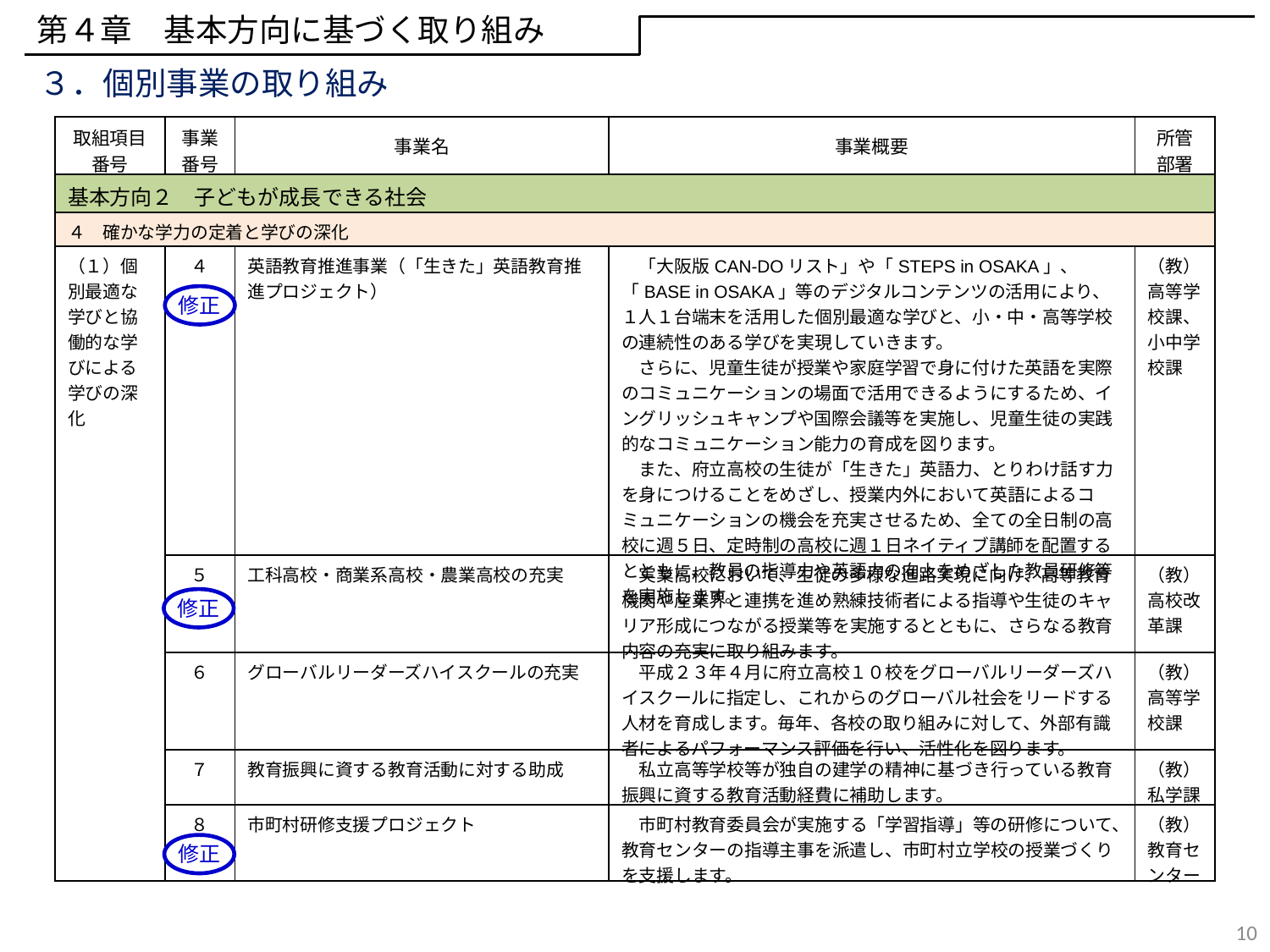

第４章　基本方向に基づく取り組み
３．個別事業の取り組み
| 取組項目 番号 | 事業 番号 | 事業名 | 事業概要 | 所管 部署 |
| --- | --- | --- | --- | --- |
| 基本方向２　子どもが成長できる社会 |  |  |  |  |
| ４　確かな学力の定着と学びの深化 |  |  |  |  |
| （１）個別最適な学びと協働的な学びによる学びの深化 | ４ | 英語教育推進事業（「生きた」英語教育推進プロジェクト） | 「大阪版CAN-DOリスト」や「STEPS in OSAKA」、「BASE in OSAKA」等のデジタルコンテンツの活用により、１人１台端末を活用した個別最適な学びと、小・中・高等学校の連続性のある学びを実現していきます。 　さらに、児童生徒が授業や家庭学習で身に付けた英語を実際のコミュニケーションの場面で活用できるようにするため、イングリッシュキャンプや国際会議等を実施し、児童生徒の実践的なコミュニケーション能力の育成を図ります。 　また、府立高校の生徒が「生きた」英語力、とりわけ話す力を身につけることをめざし、授業内外において英語によるコミュニケーションの機会を充実させるため、全ての全日制の高校に週５日、定時制の高校に週１日ネイティブ講師を配置するとともに、教員の指導力や英語力の向上をめざした教員研修等を実施します。 | （教）高等学校課、小中学校課 |
|  | ５ | 工科高校・商業系高校・農業高校の充実 | 実業高校において、生徒の多様な進路実現に向け、高等教育機関や産業界と連携を進め熟練技術者による指導や生徒のキャリア形成につながる授業等を実施するとともに、さらなる教育内容の充実に取り組みます。 | （教）高校改革課 |
| （１）個別最適な学びと協働的な学びによる学びの深化 | ６ | グローバルリーダーズハイスクールの充実 | 平成２３年４月に府立高校１０校をグローバルリーダーズハイスクールに指定し、これからのグローバル社会をリードする人材を育成します。毎年、各校の取り組みに対して、外部有識者によるパフォーマンス評価を行い、活性化を図ります。 | （教）高等学校課 |
|  | ７ | 教育振興に資する教育活動に対する助成 | 私立高等学校等が独自の建学の精神に基づき行っている教育振興に資する教育活動経費に補助します。 | （教）私学課 |
|  | ８ | 市町村研修支援プロジェクト | 市町村教育委員会が実施する「学習指導」等の研修について、教育センターの指導主事を派遣し、市町村立学校の授業づくりを支援します。 | （教）教育センター |

修正

修正

修正
10